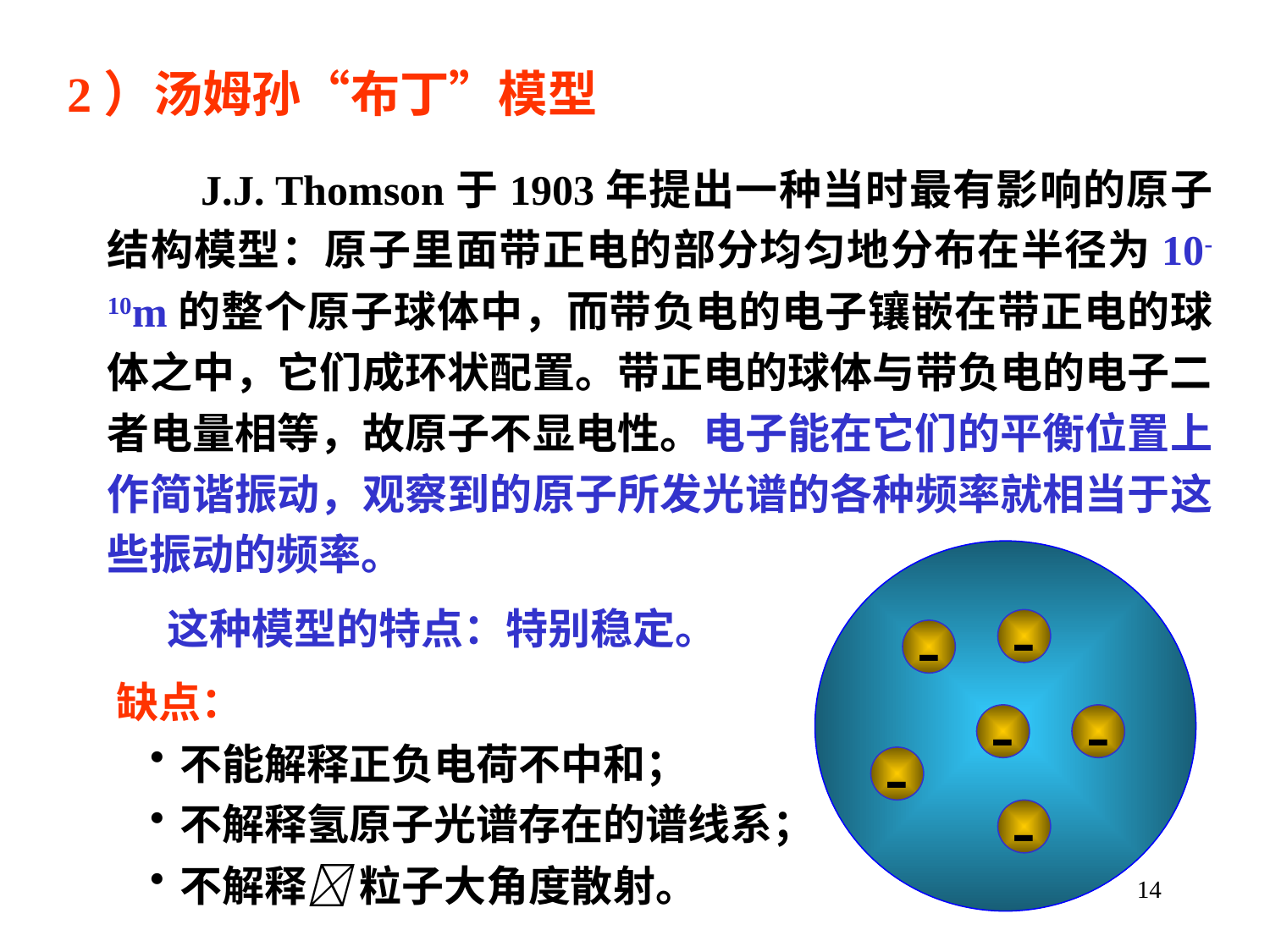

2）汤姆孙“布丁”模型
        J.J. Thomson于1903年提出一种当时最有影响的原子结构模型：原子里面带正电的部分均匀地分布在半径为10-10m的整个原子球体中，而带负电的电子镶嵌在带正电的球体之中，它们成环状配置。带正电的球体与带负电的电子二者电量相等，故原子不显电性。电子能在它们的平衡位置上作简谐振动，观察到的原子所发光谱的各种频率就相当于这些振动的频率。

这种模型的特点：特别稳定。
-
-
-
-
-
-
缺点：
不能解释正负电荷不中和；
不解释氢原子光谱存在的谱线系；
不解释α 粒子大角度散射。
14